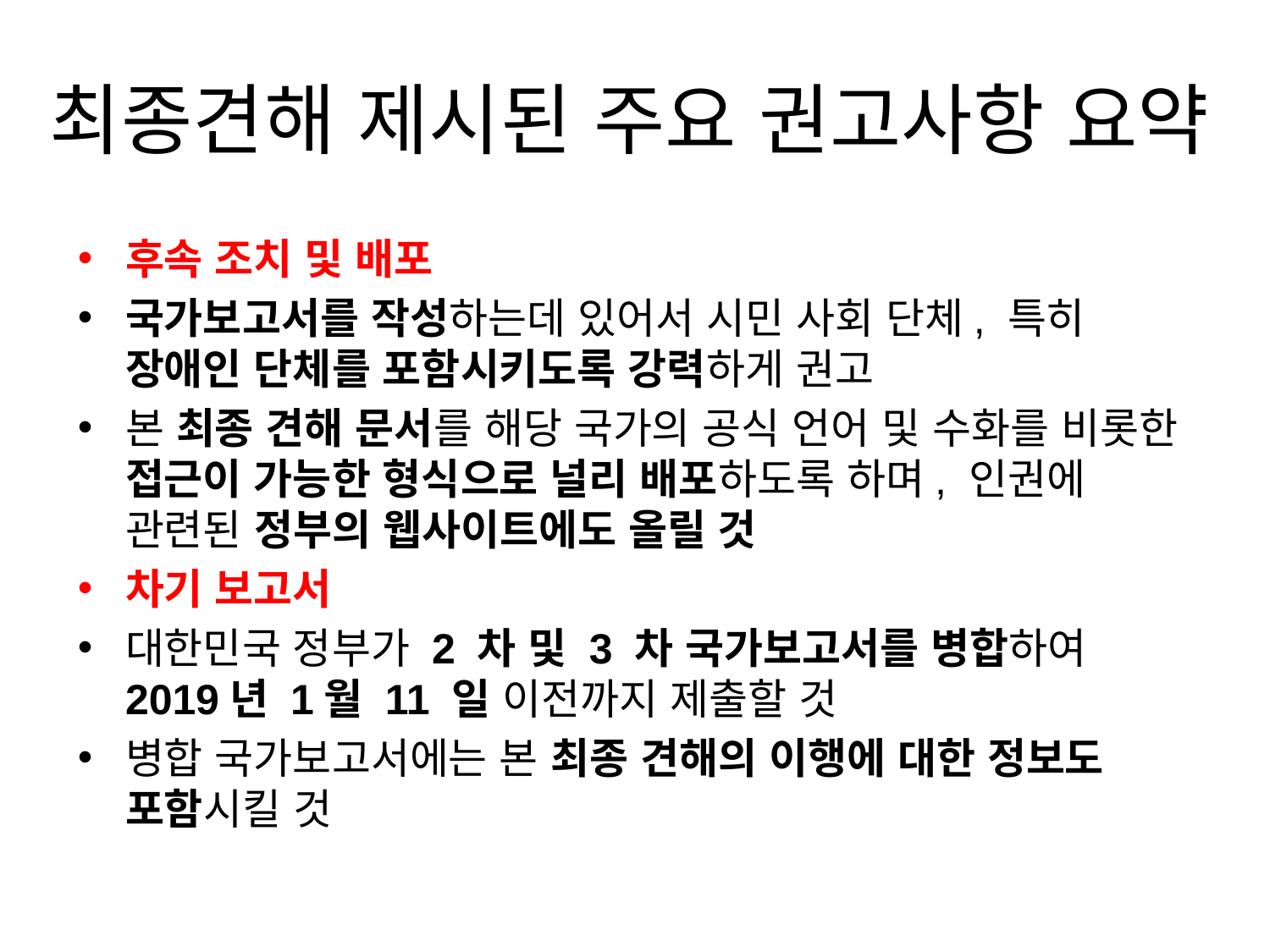

# 최종견해 제시된 주요 권고사항 요약
후속 조치 및 배포
국가보고서를 작성하는데 있어서 시민 사회 단체, 특히 장애인 단체를 포함시키도록 강력하게 권고
본 최종 견해 문서를 해당 국가의 공식 언어 및 수화를 비롯한 접근이 가능한 형식으로 널리 배포하도록 하며, 인권에 관련된 정부의 웹사이트에도 올릴 것
차기 보고서
대한민국 정부가 2 차 및 3 차 국가보고서를 병합하여 2019년 1월 11 일 이전까지 제출할 것
병합 국가보고서에는 본 최종 견해의 이행에 대한 정보도 포함시킬 것